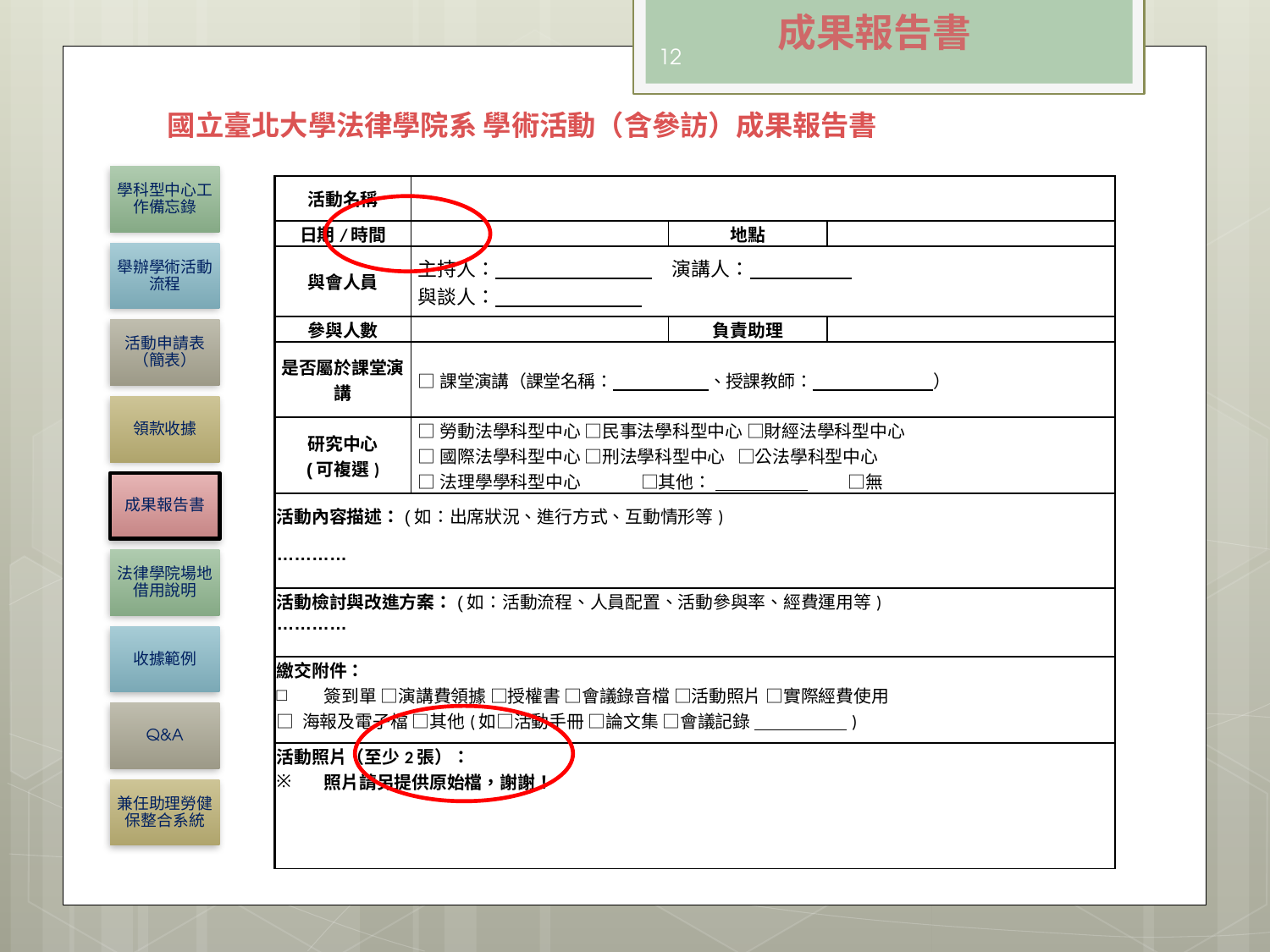

成果報告書
12
國立臺北大學法律學院系 學術活動（含參訪）成果報告書
學科型中心工作備忘錄
舉辦學術活動流程
活動申請表（簡表）
領款收據
成果報告書
法律學院場地借用說明
收據範例
Q&A
兼任助理勞健保整合系統
| 活動名稱 |  |  |  |
| --- | --- | --- | --- |
| 日期/時間 |  | 地點 |  |
| 與會人員 | 主持人： 　　　　　 　 　演講人： 與談人： |  |  |
| 參與人數 |  | 負責助理 |  |
| 是否屬於課堂演講 | □課堂演講（課堂名稱： 　　　 、授課教師：　　　　　　　） |  |  |
| 研究中心 (可複選) | □勞動法學科型中心 □民事法學科型中心 □財經法學科型中心 □國際法學科型中心 □刑法學科型中心 □公法學科型中心 □法理學學科型中心 □其他： □無 |  |  |
| 活動內容描述：(如：出席狀況、進行方式、互動情形等) ………… |  |  |  |
| 活動檢討與改進方案：(如：活動流程、人員配置、活動參與率、經費運用等) ………… |  |  |  |
| 繳交附件： 簽到單 □演講費領據 □授權書 □會議錄音檔 □活動照片 □實際經費使用 □ 海報及電子檔 □其他(如□活動手冊 □論文集 □會議記錄 ) |  |  |  |
| 活動照片（至少2張）： 照片請另提供原始檔，謝謝！ |  |  |  |